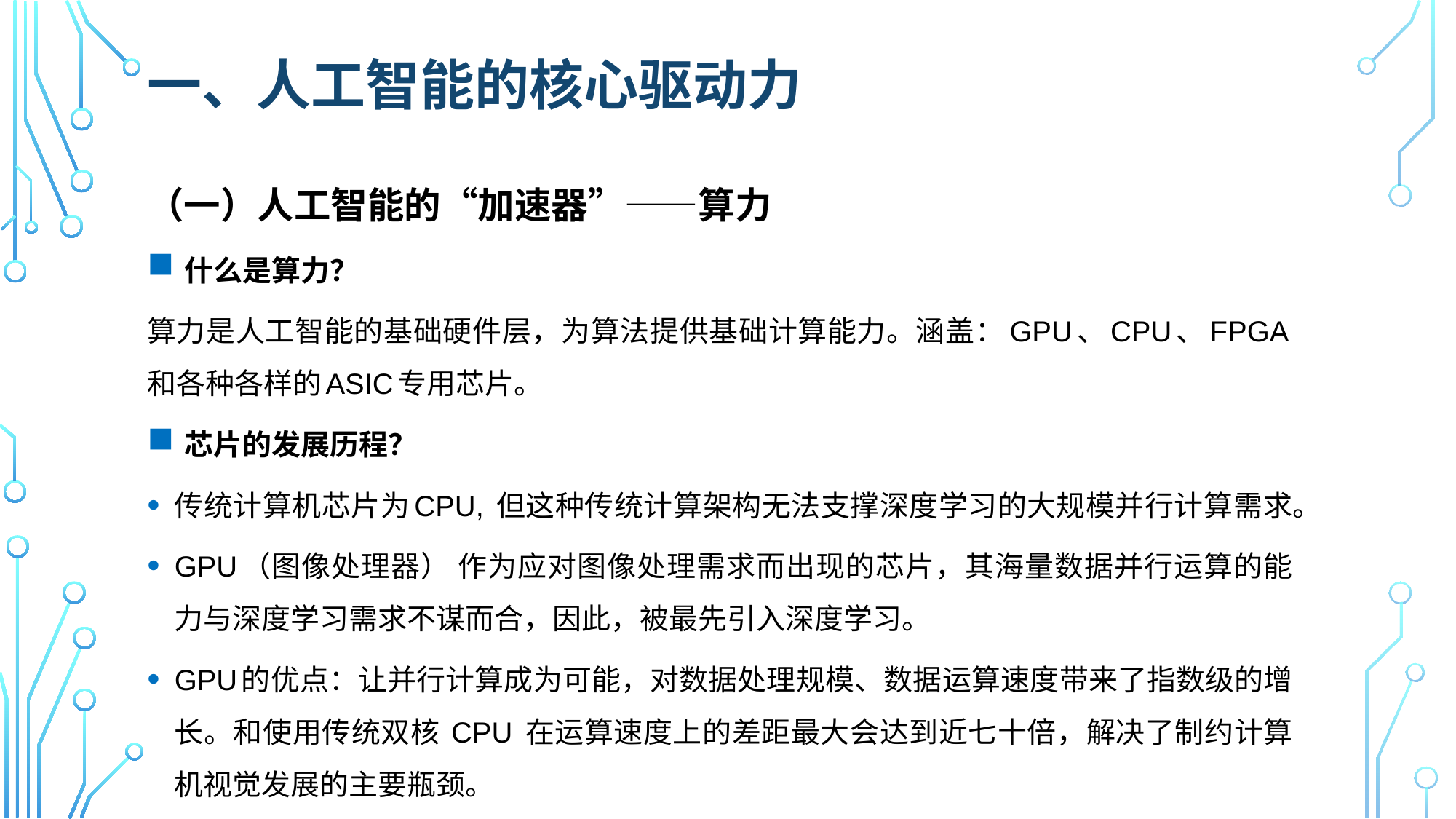

# 一、人工智能的核心驱动力
（一）人工智能的“加速器”——算力
 什么是算力？
算力是人工智能的基础硬件层，为算法提供基础计算能力。涵盖：GPU、CPU、FPGA和各种各样的ASIC专用芯片。
 芯片的发展历程？
传统计算机芯片为CPU, 但这种传统计算架构无法支撑深度学习的大规模并行计算需求。
GPU（图像处理器） 作为应对图像处理需求而出现的芯片，其海量数据并行运算的能力与深度学习需求不谋而合，因此，被最先引入深度学习。
GPU的优点：让并行计算成为可能，对数据处理规模、数据运算速度带来了指数级的增长。和使用传统双核 CPU 在运算速度上的差距最大会达到近七十倍，解决了制约计算机视觉发展的主要瓶颈。